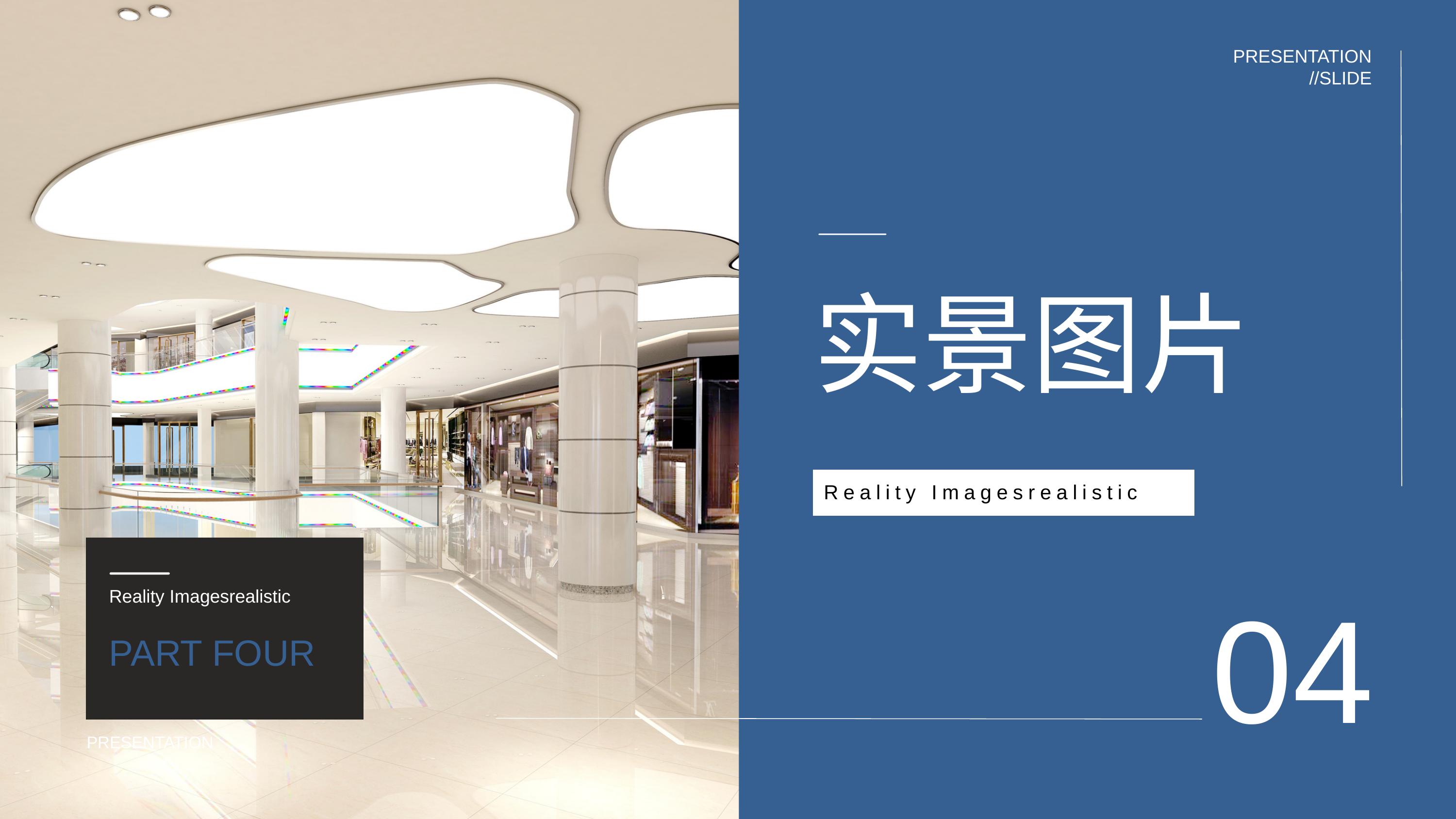

PRESENTATION
//SLIDE

实景图片

Reality Imagesrealistic

04
Reality Imagesrealistic
PART FOUR

PRESENTATION